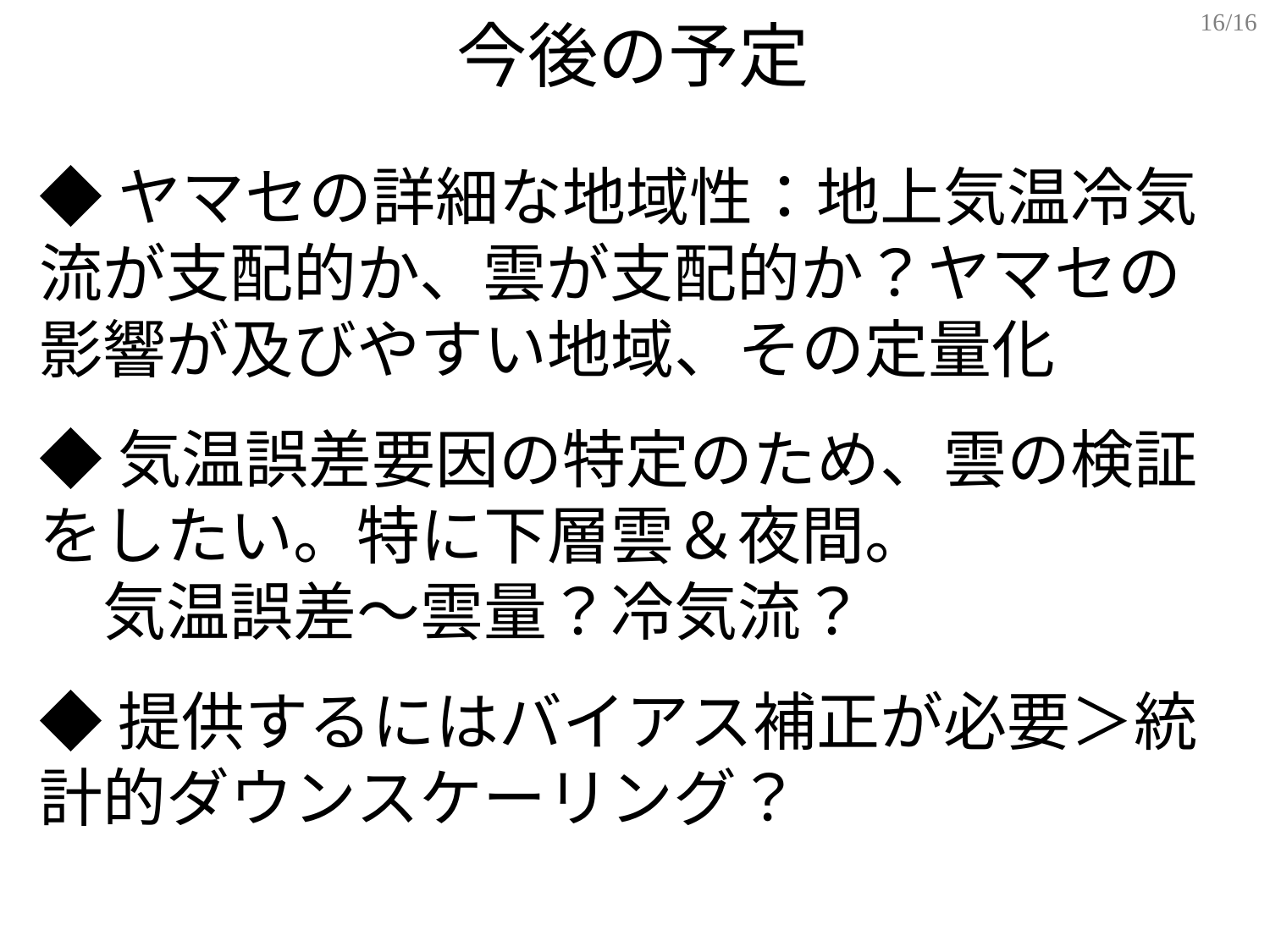

16/16
# 今後の予定
◆ヤマセの詳細な地域性：地上気温冷気流が支配的か、雲が支配的か？ヤマセの影響が及びやすい地域、その定量化

◆気温誤差要因の特定のため、雲の検証をしたい。特に下層雲＆夜間。
　気温誤差～雲量？冷気流？

◆提供するにはバイアス補正が必要＞統計的ダウンスケーリング？